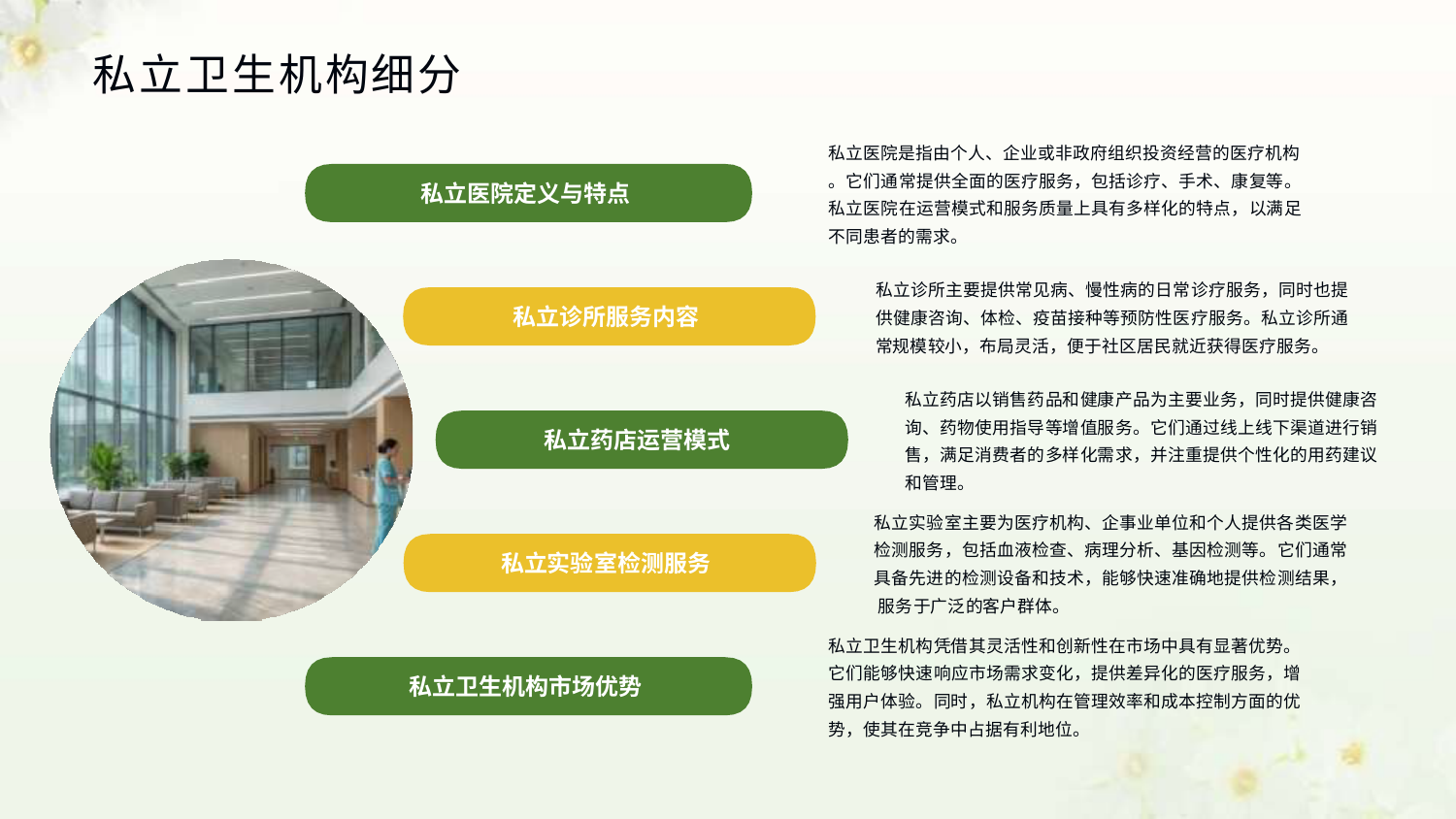

# 私立卫生机构细分
私立医院是指由个人、企业或非政府组织投资经营的医疗机构
。它们通常提供全面的医疗服务，包括诊疗、手术、康复等。 私立医院在运营模式和服务质量上具有多样化的特点，以满足 不同患者的需求。

私立医院定义与特点

私立诊所主要提供常见病、慢性病的日常诊疗服务，同时也提 供健康咨询、体检、疫苗接种等预防性医疗服务。私立诊所通 常规模较小，布局灵活，便于社区居民就近获得医疗服务。

私立诊所服务内容
私立药店以销售药品和健康产品为主要业务，同时提供健康咨 询、药物使用指导等增值服务。它们通过线上线下渠道进行销 售，满足消费者的多样化需求，并注重提供个性化的用药建议 和管理。
私立实验室主要为医疗机构、企事业单位和个人提供各类医学 检测服务，包括血液检查、病理分析、基因检测等。它们通常 具备先进的检测设备和技术，能够快速准确地提供检测结果，  服务于广泛的客户群体。
私立卫生机构凭借其灵活性和创新性在市场中具有显著优势。 它们能够快速响应市场需求变化，提供差异化的医疗服务，增 强用户体验。同时，私立机构在管理效率和成本控制方面的优 势，使其在竞争中占据有利地位。

私立药店运营模式

私立实验室检测服务

私立卫生机构市场优势